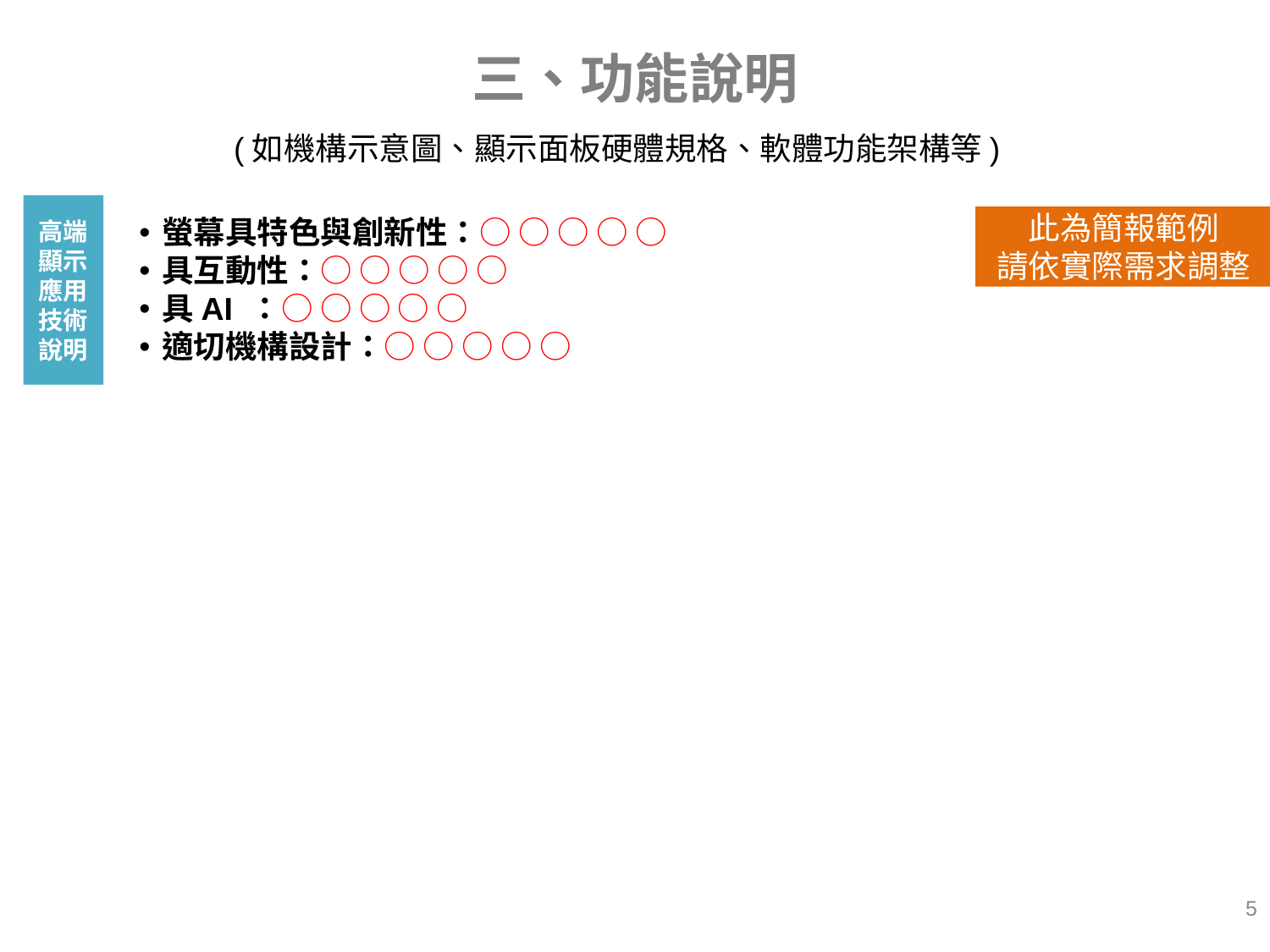

# 三、功能說明
(如機構示意圖、顯示面板硬體規格、軟體功能架構等)
高端顯示應用技術說明
螢幕具特色與創新性：○ ○ ○ ○ ○
具互動性：○ ○ ○ ○ ○
具AI ：○ ○ ○ ○ ○
適切機構設計：○ ○ ○ ○ ○
此為簡報範例
請依實際需求調整
5